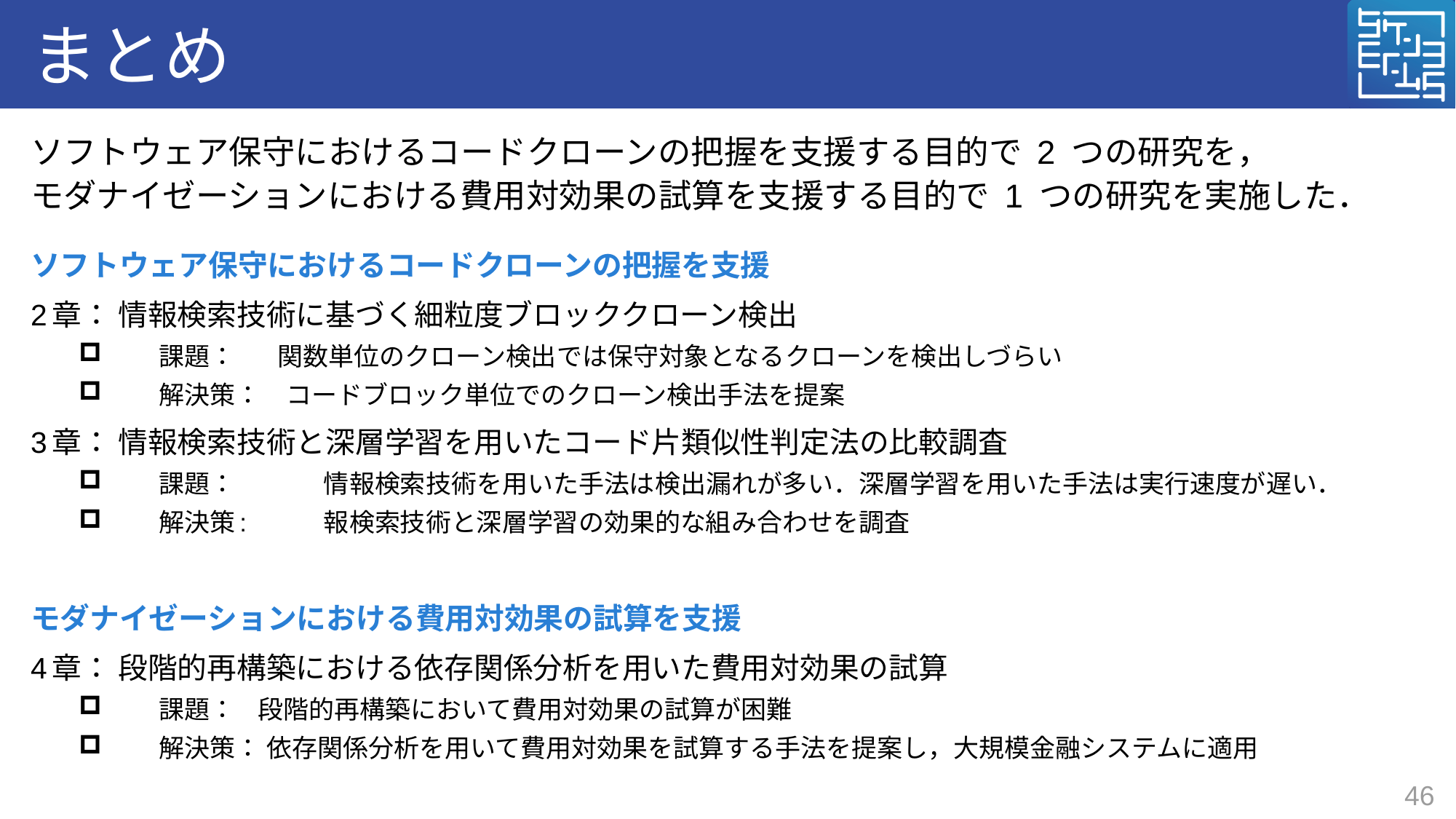

# まとめ
ソフトウェア保守におけるコードクローンの把握を支援する目的で 2 つの研究を，
モダナイゼーションにおける費用対効果の試算を支援する目的で 1 つの研究を実施した．
ソフトウェア保守におけるコードクローンの把握を支援
2章： 情報検索技術に基づく細粒度ブロッククローン検出
課題：　   関数単位のクローン検出では保守対象となるクローンを検出しづらい
解決策：　コードブロック単位でのクローン検出手法を提案
3章： 情報検索技術と深層学習を用いたコード片類似性判定法の比較調査
課題：		情報検索技術を用いた手法は検出漏れが多い．深層学習を用いた手法は実行速度が遅い．
解決策:	報検索技術と深層学習の効果的な組み合わせを調査

モダナイゼーションにおける費用対効果の試算を支援
4章： 段階的再構築における依存関係分析を用いた費用対効果の試算
課題：    段階的再構築において費用対効果の試算が困難
解決策： 依存関係分析を用いて費用対効果を試算する手法を提案し，大規模金融システムに適用
46